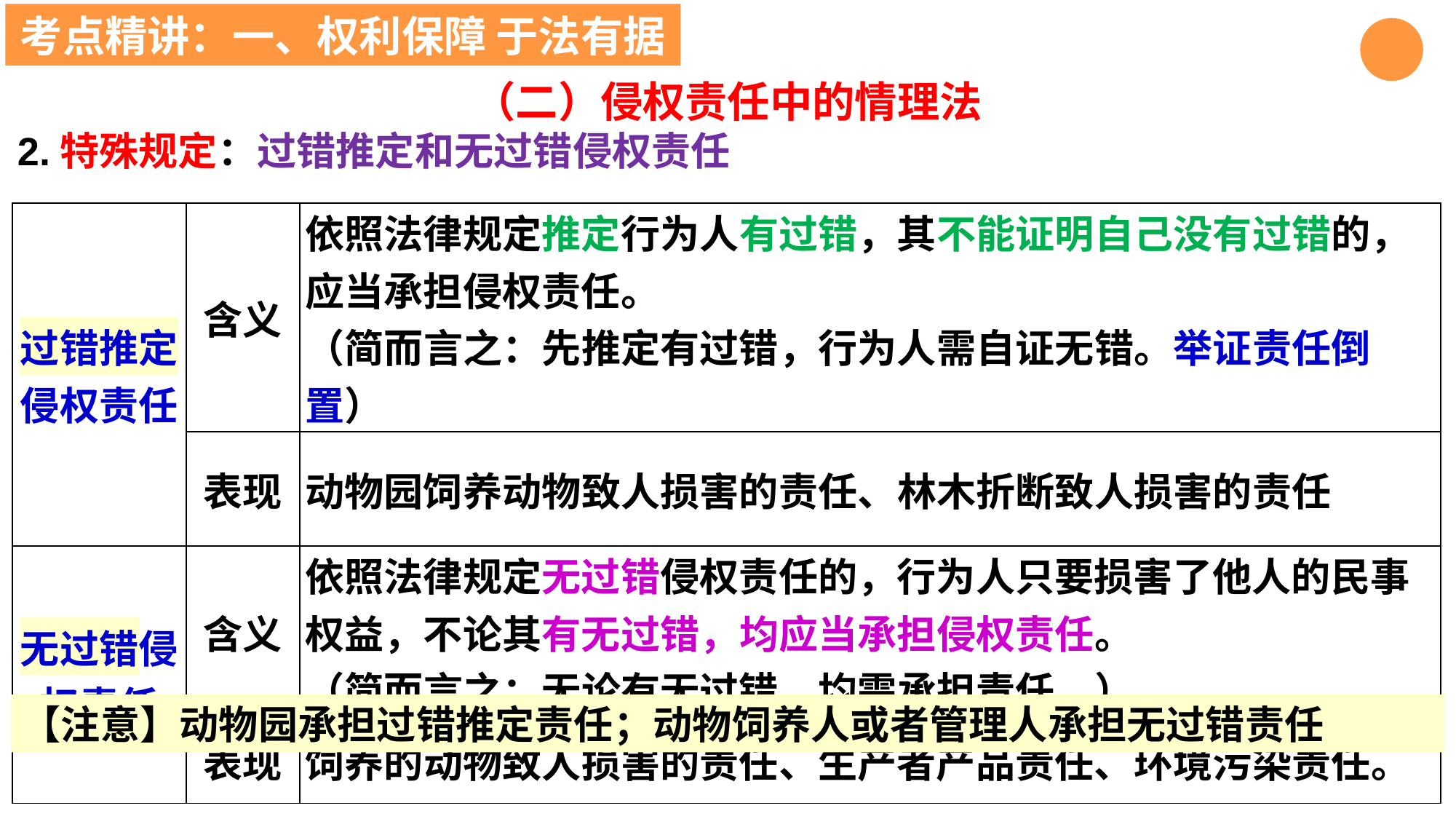

考点精讲：一、权利保障 于法有据

（二）侵权责任中的情理法
2.特殊规定：过错推定和无过错侵权责任
| 过错推定侵权责任 | 含义 | 依照法律规定推定行为人有过错，其不能证明自己没有过错的，应当承担侵权责任。 （简而言之：先推定有过错，行为人需自证无错。举证责任倒置） |
| --- | --- | --- |
|  | 表现 | 动物园饲养动物致人损害的责任、林木折断致人损害的责任 |
| 无过错侵权责任 | 含义 | 依照法律规定无过错侵权责任的，行为人只要损害了他人的民事权益，不论其有无过错，均应当承担侵权责任。 （简而言之：无论有无过错，均需承担责任。） |
|  | 表现 | 饲养的动物致人损害的责任、生产者产品责任、环境污染责任。 |
【注意】动物园承担过错推定责任；动物饲养人或者管理人承担无过错责任